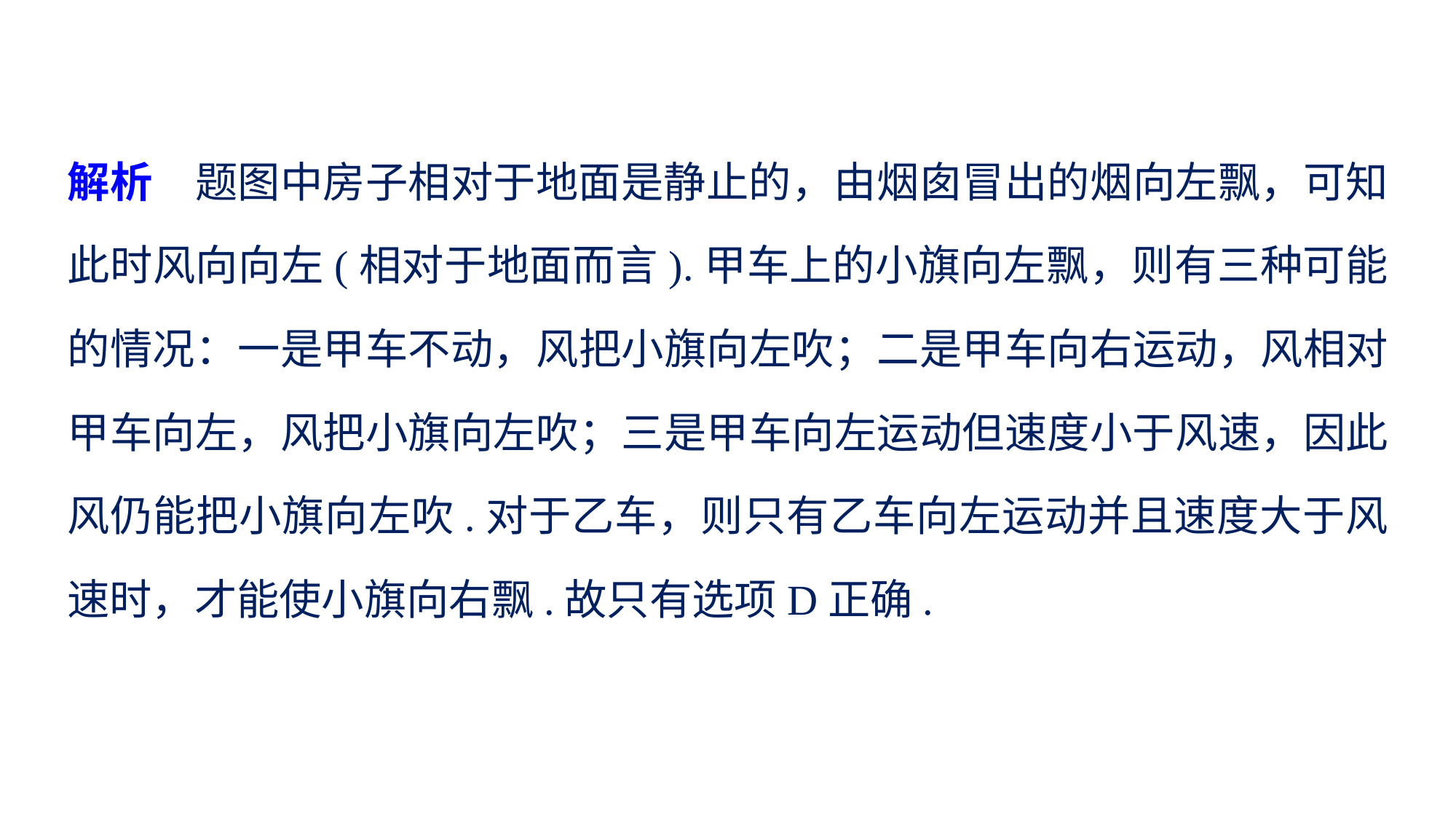

解析　题图中房子相对于地面是静止的，由烟囱冒出的烟向左飘，可知此时风向向左(相对于地面而言).甲车上的小旗向左飘，则有三种可能的情况：一是甲车不动，风把小旗向左吹；二是甲车向右运动，风相对甲车向左，风把小旗向左吹；三是甲车向左运动但速度小于风速，因此风仍能把小旗向左吹.对于乙车，则只有乙车向左运动并且速度大于风速时，才能使小旗向右飘.故只有选项D正确.